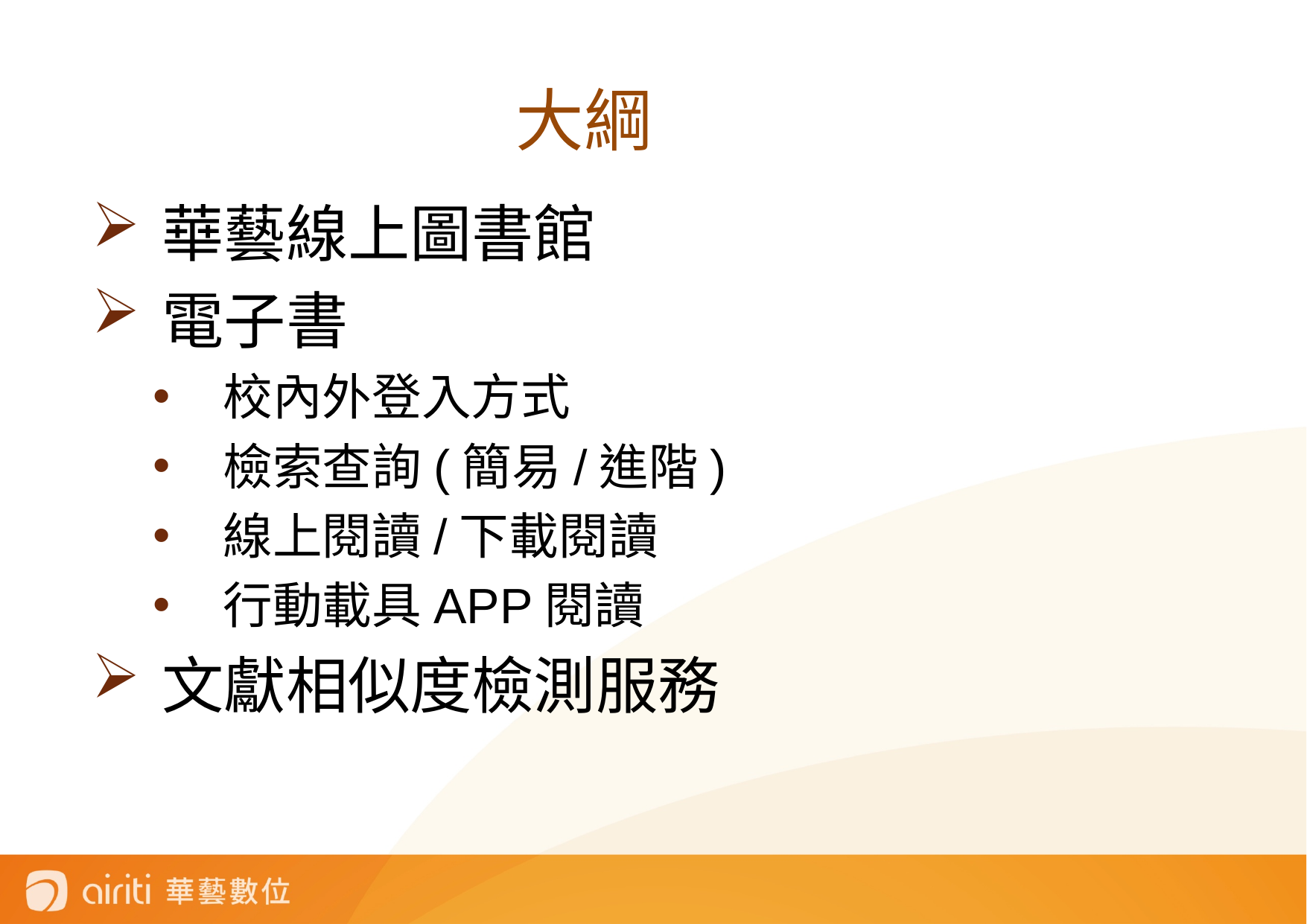

大綱
華藝線上圖書館
電子書
校內外登入方式
檢索查詢(簡易/進階)
線上閱讀/下載閱讀
行動載具APP閱讀
文獻相似度檢測服務